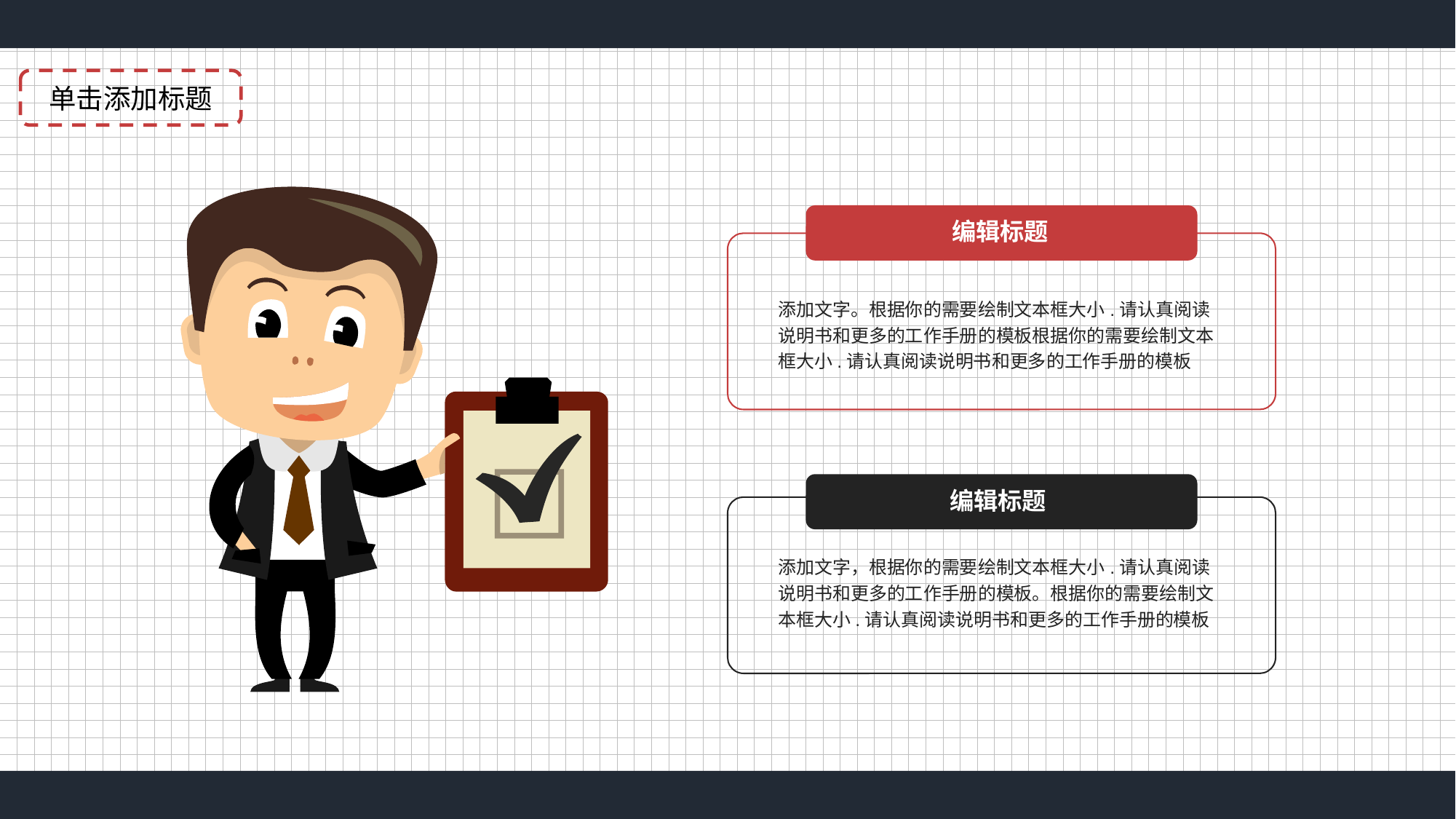

单击添加标题

编辑标题

添加文字。根据你的需要绘制文本框大小.请认真阅读说明书和更多的工作手册的模板根据你的需要绘制文本框大小.请认真阅读说明书和更多的工作手册的模板

编辑标题

添加文字，根据你的需要绘制文本框大小.请认真阅读说明书和更多的工作手册的模板。根据你的需要绘制文本框大小.请认真阅读说明书和更多的工作手册的模板